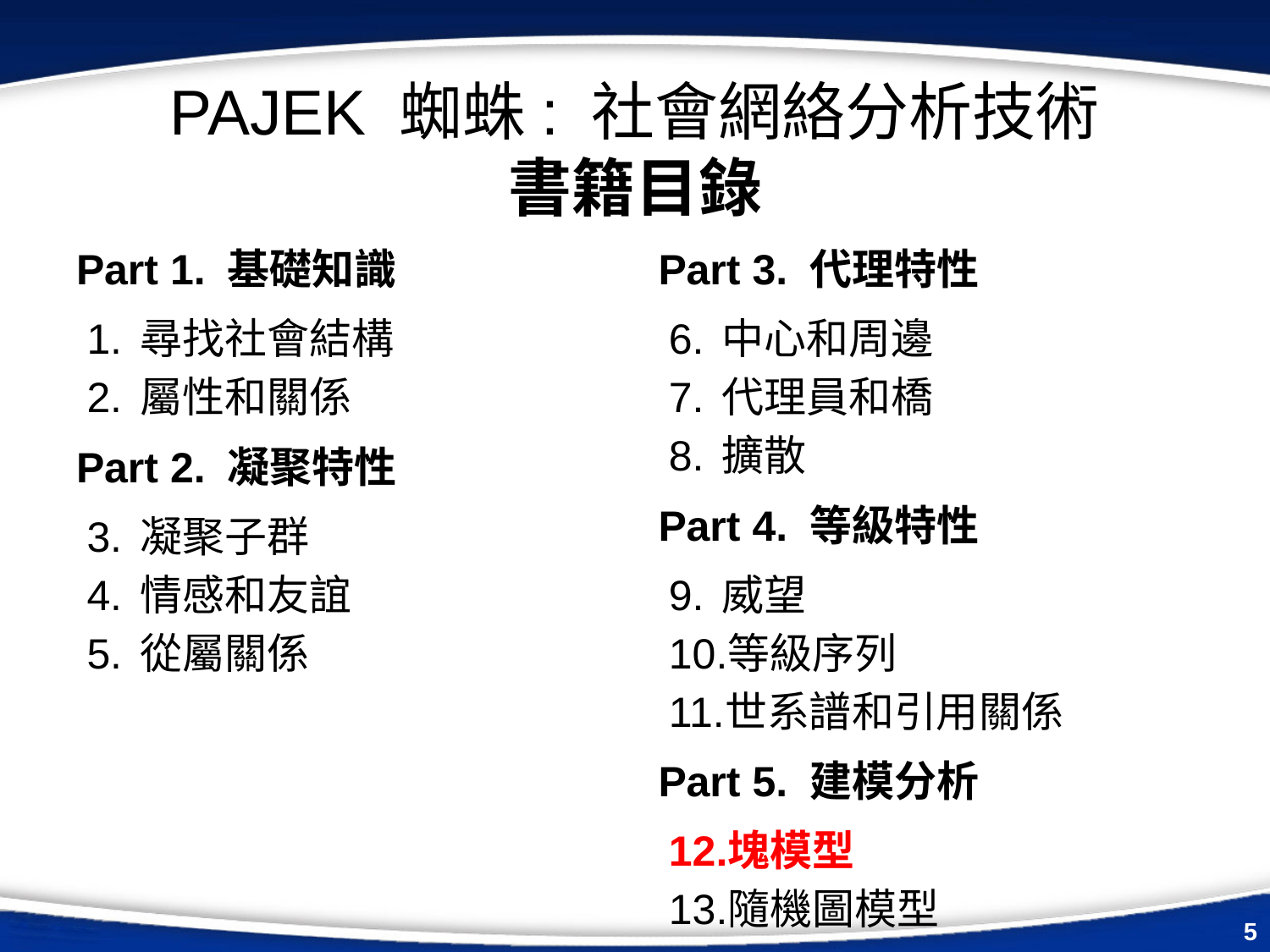

# PAJEK 蜘蛛: 社會網絡分析技術
書籍目錄
Part 1. 基礎知識
尋找社會結構
屬性和關係
Part 2. 凝聚特性
凝聚子群
情感和友誼
從屬關係

Part 3. 代理特性
中心和周邊
代理員和橋
擴散
Part 4. 等級特性
威望
等級序列
世系譜和引用關係
Part 5. 建模分析
塊模型
隨機圖模型
5